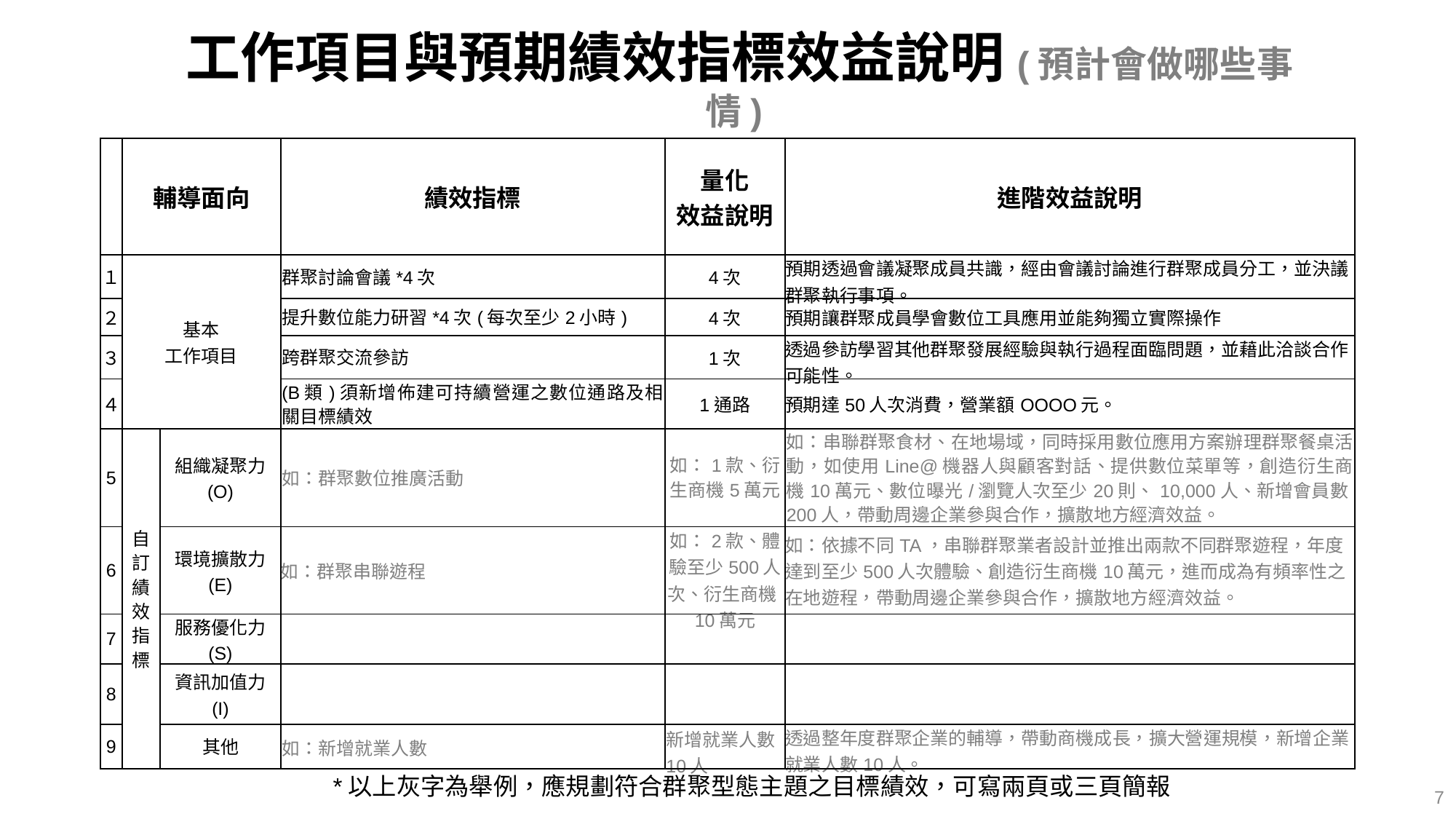

工作項目與預期績效指標效益說明(預計會做哪些事情)
|  | 輔導面向 | 輔導面向 | 績效指標 | 量化 效益說明 | 進階效益說明 |
| --- | --- | --- | --- | --- | --- |
| １ | 基本 工作項目 | 基本 工作項目 | 群聚討論會議\*4次 | 4次 | 預期透過會議凝聚成員共識，經由會議討論進行群聚成員分工，並決議群聚執行事項。 |
| ２ |  |  | 提升數位能力研習\*4次(每次至少2小時) | 4次 | 預期讓群聚成員學會數位工具應用並能夠獨立實際操作 |
| ３ |  |  | 跨群聚交流參訪 | 1次 | 透過參訪學習其他群聚發展經驗與執行過程面臨問題，並藉此洽談合作可能性。 |
| ４ |  |  | (B類)須新增佈建可持續營運之數位通路及相關目標績效 | 1通路 | 預期達50人次消費，營業額OOOO元。 |
| 5 | 自訂績效指標 | 組織凝聚力 (O) | 如：群聚數位推廣活動 | 如：1款、衍生商機5萬元 | 如：串聯群聚食材、在地場域，同時採用數位應用方案辦理群聚餐桌活動，如使用Line@機器人與顧客對話、提供數位菜單等，創造衍生商機10萬元、數位曝光/瀏覽人次至少20則、10,000人、新增會員數200人，帶動周邊企業參與合作，擴散地方經濟效益。 |
| 6 |  | 環境擴散力 (E) | 如：群聚串聯遊程 | 如：2款、體驗至少500人次、衍生商機10萬元 | 如：依據不同TA，串聯群聚業者設計並推出兩款不同群聚遊程，年度達到至少500人次體驗、創造衍生商機10萬元，進而成為有頻率性之在地遊程，帶動周邊企業參與合作，擴散地方經濟效益。 |
| 7 |  | 服務優化力 (S) |  |  |  |
| 8 |  | 資訊加值力 (I) |  |  |  |
| 9 |  | 其他 | 如：新增就業人數 | 新增就業人數10人 | 透過整年度群聚企業的輔導，帶動商機成長，擴大營運規模，新增企業就業人數10人。 |
*以上灰字為舉例，應規劃符合群聚型態主題之目標績效，可寫兩頁或三頁簡報